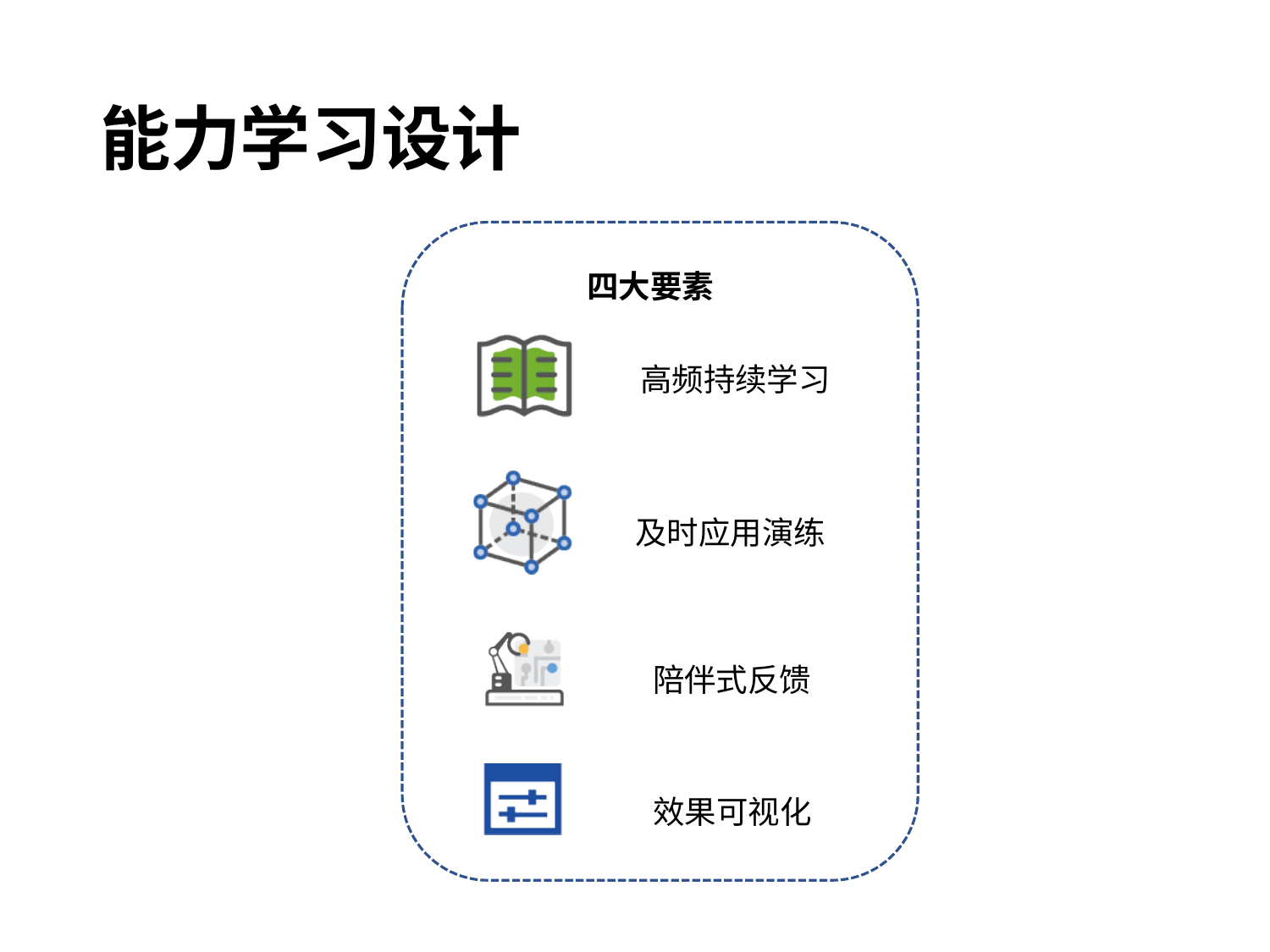

# 能力学习设计

四大要素

高频持续学习

及时应用演练

陪伴式反馈

效果可视化